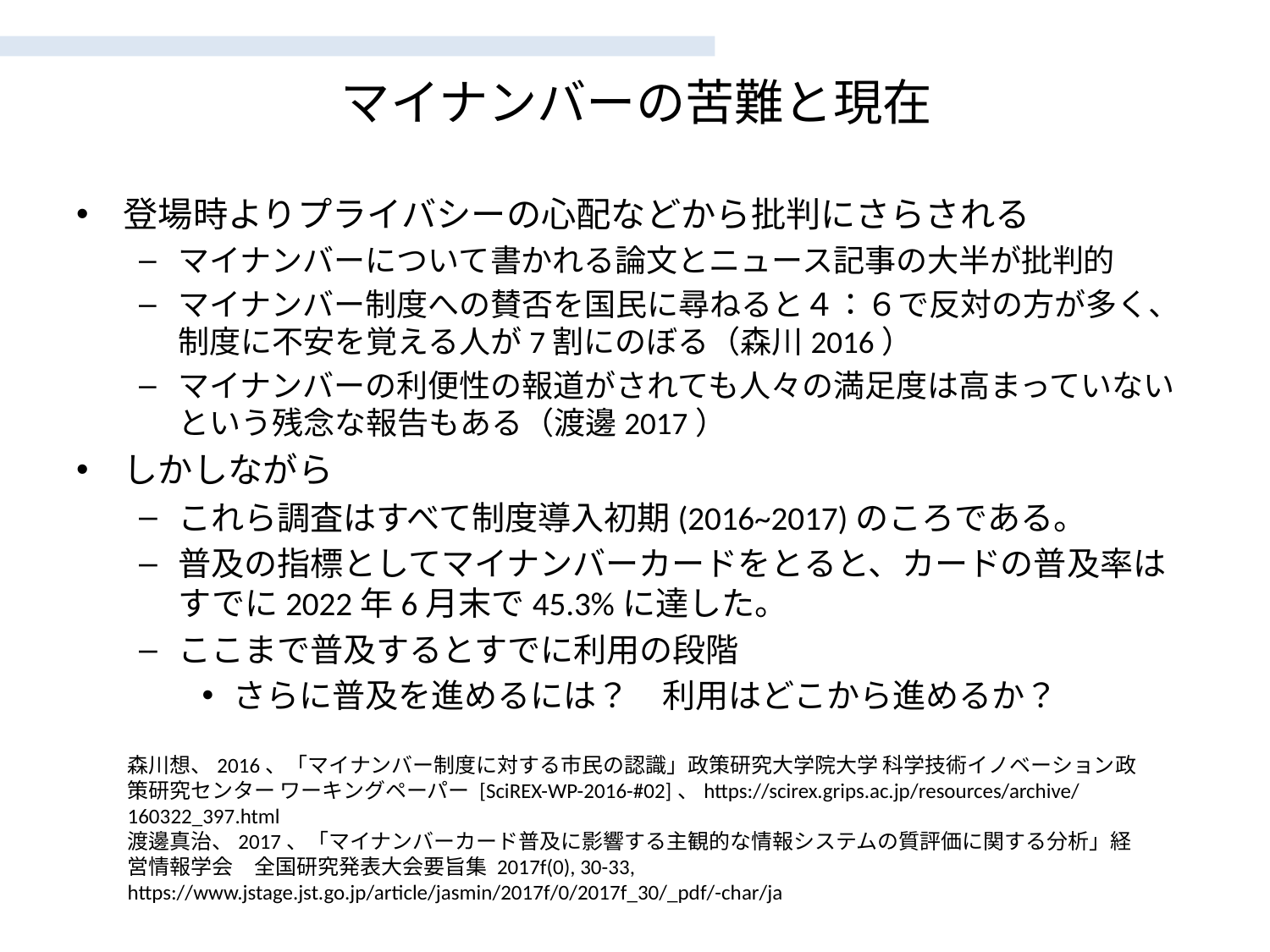

# マイナンバーの苦難と現在
登場時よりプライバシーの心配などから批判にさらされる
マイナンバーについて書かれる論文とニュース記事の大半が批判的
マイナンバー制度への賛否を国民に尋ねると４：６で反対の方が多く、制度に不安を覚える人が7割にのぼる（森川2016）
マイナンバーの利便性の報道がされても人々の満足度は高まっていないという残念な報告もある（渡邊2017）
しかしながら
これら調査はすべて制度導入初期(2016~2017)のころである。
普及の指標としてマイナンバーカードをとると、カードの普及率はすでに2022年6月末で45.3%に達した。
ここまで普及するとすでに利用の段階
さらに普及を進めるには？　利用はどこから進めるか？
森川想、2016、「マイナンバー制度に対する市民の認識」政策研究大学院大学 科学技術イノベーション政策研究センター ワーキングペーパー [SciREX-WP-2016-#02]、https://scirex.grips.ac.jp/resources/archive/160322_397.html
渡邊真治、2017、「マイナンバーカード普及に影響する主観的な情報システムの質評価に関する分析」経営情報学会　全国研究発表大会要旨集 2017f(0), 30-33,
https://www.jstage.jst.go.jp/article/jasmin/2017f/0/2017f_30/_pdf/-char/ja